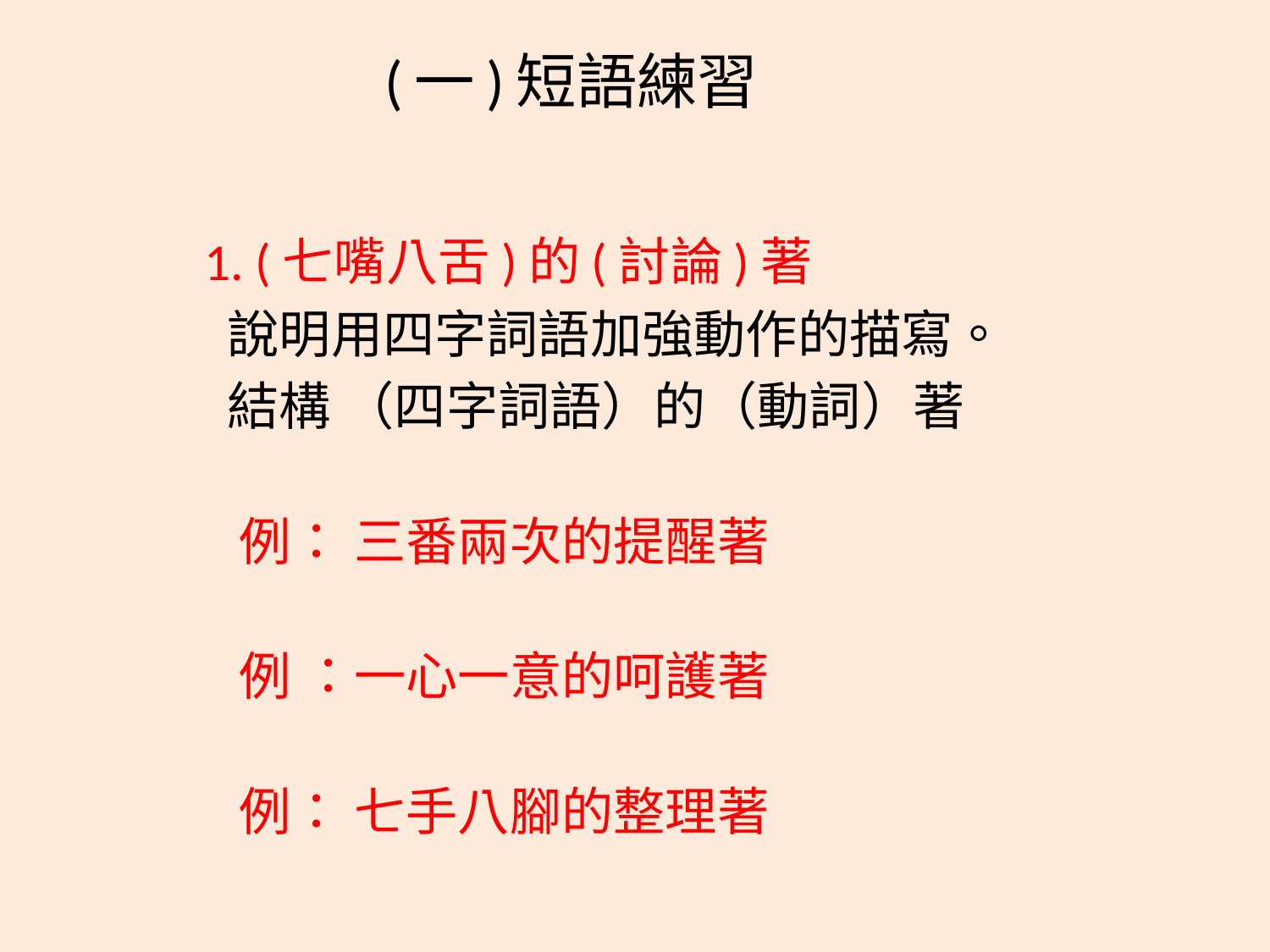

# (一)短語練習
           1. (七嘴八舌)的(討論)著
            說明用四字詞語加強動作的描寫。
            結構 （四字詞語）的（動詞）著
             例： 三番兩次的提醒著
             例 ：一心一意的呵護著
             例： 七手八腳的整理著